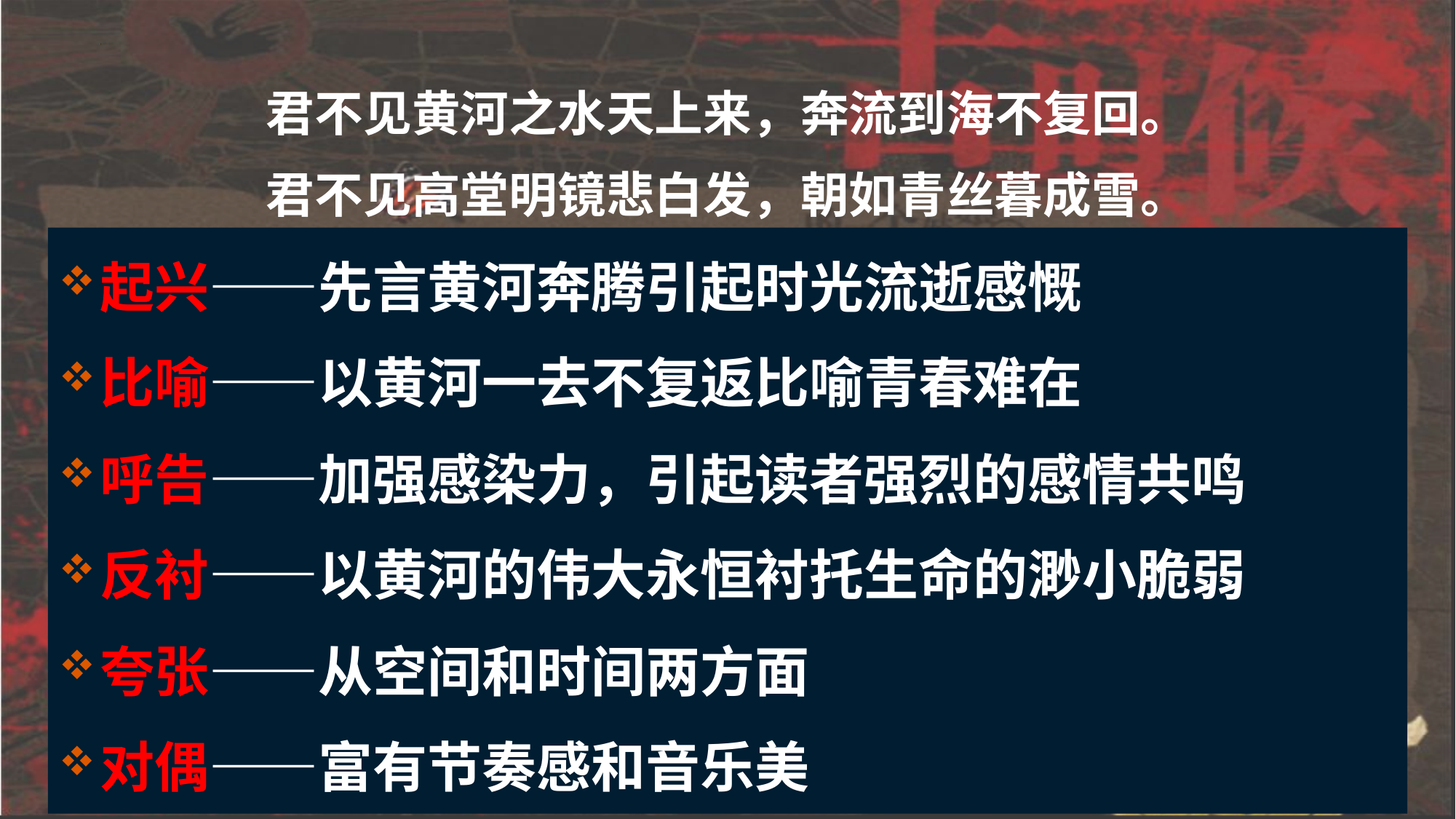

# 君不见黄河之水天上来，奔流到海不复回。 君不见高堂明镜悲白发，朝如青丝暮成雪。
起兴——先言黄河奔腾引起时光流逝感慨
比喻——以黄河一去不复返比喻青春难在
呼告——加强感染力，引起读者强烈的感情共鸣
反衬——以黄河的伟大永恒衬托生命的渺小脆弱
夸张——从空间和时间两方面
对偶——富有节奏感和音乐美